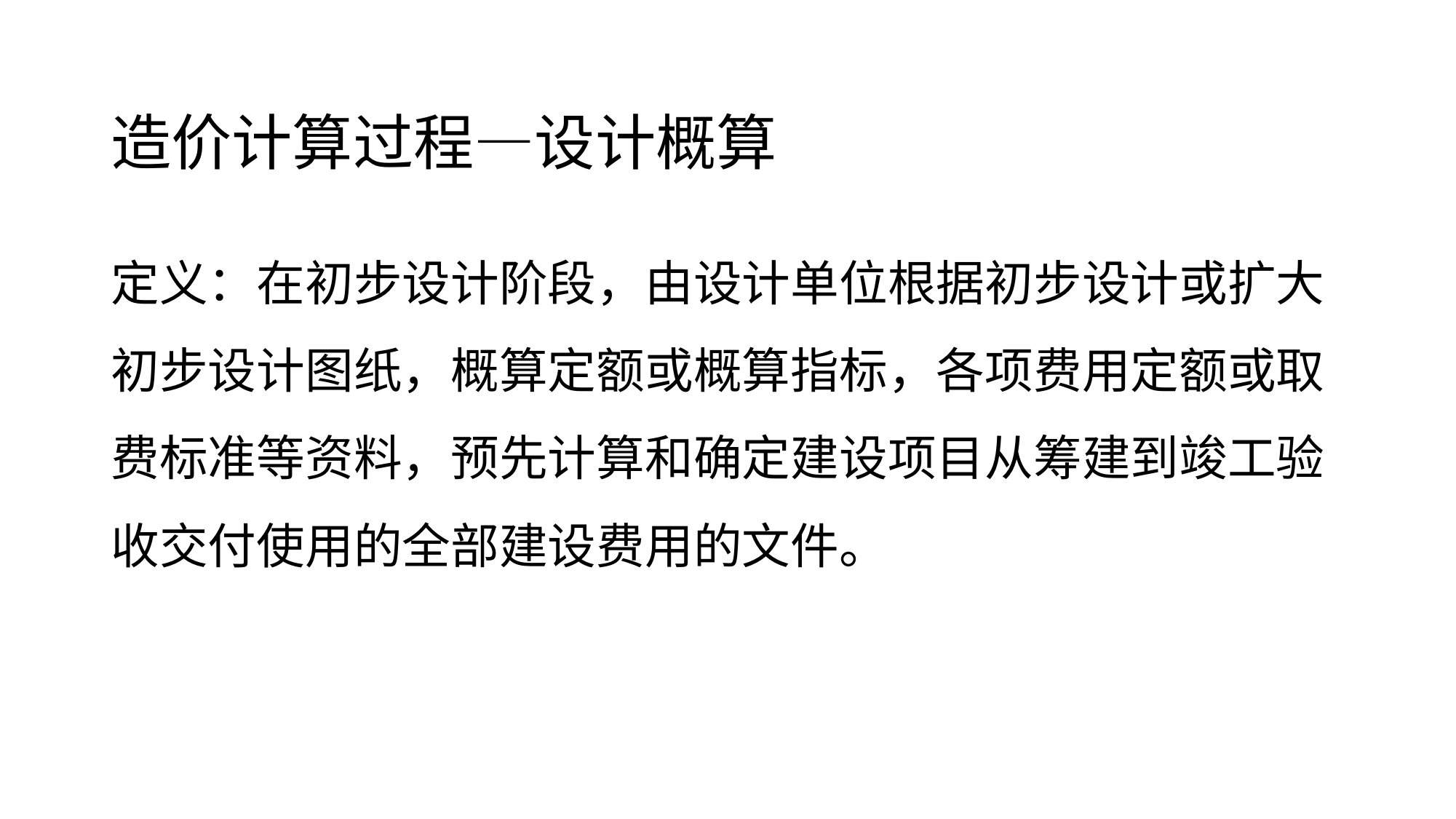

# 造价计算过程—设计概算
定义：在初步设计阶段，由设计单位根据初步设计或扩大初步设计图纸，概算定额或概算指标，各项费用定额或取费标准等资料，预先计算和确定建设项目从筹建到竣工验收交付使用的全部建设费用的文件。